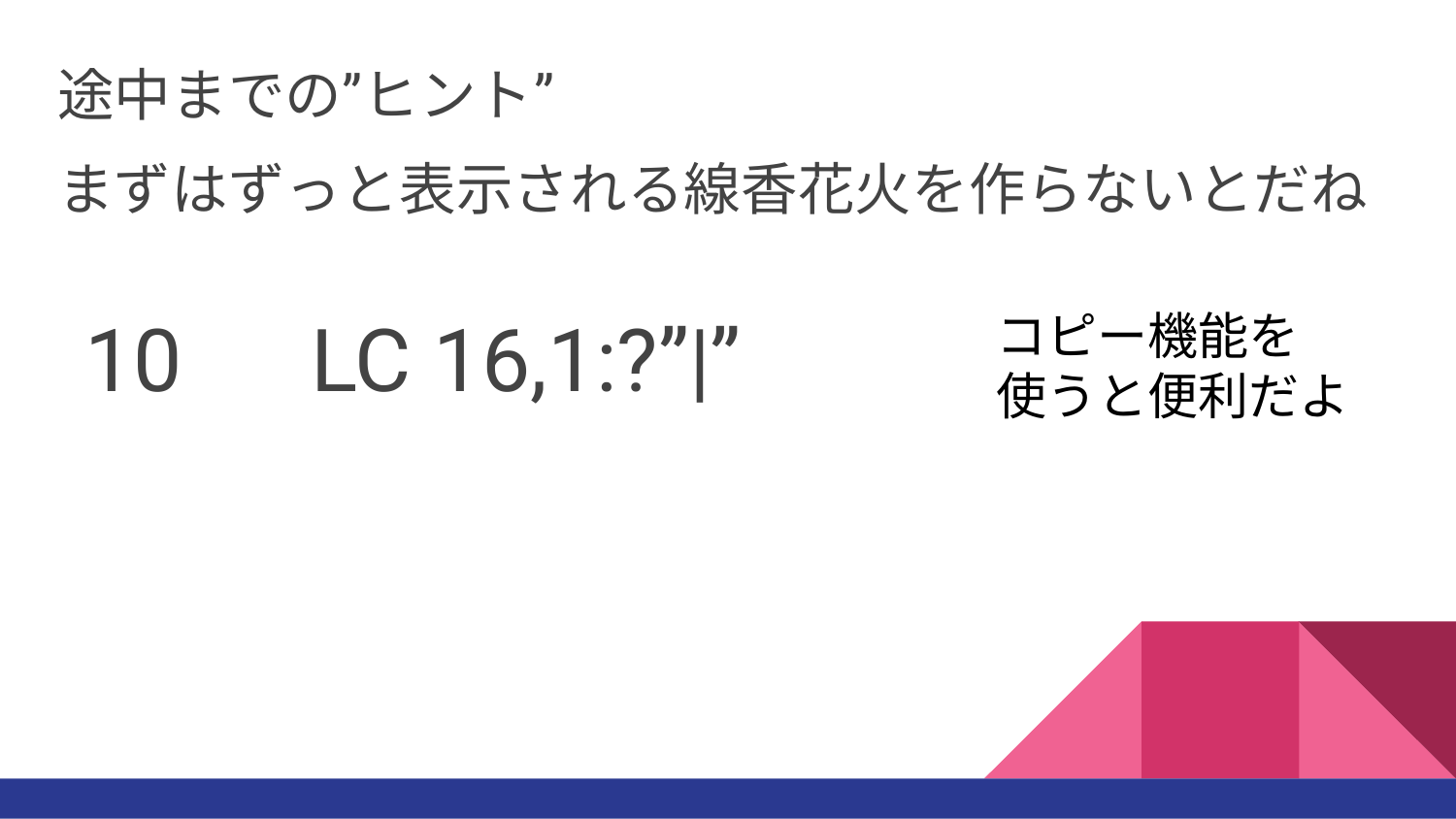

途中までの”ヒント”
まずはずっと表示される線香花火を作らないとだね
10　LC 16,1:?”|”
コピー機能を
使うと便利だよ